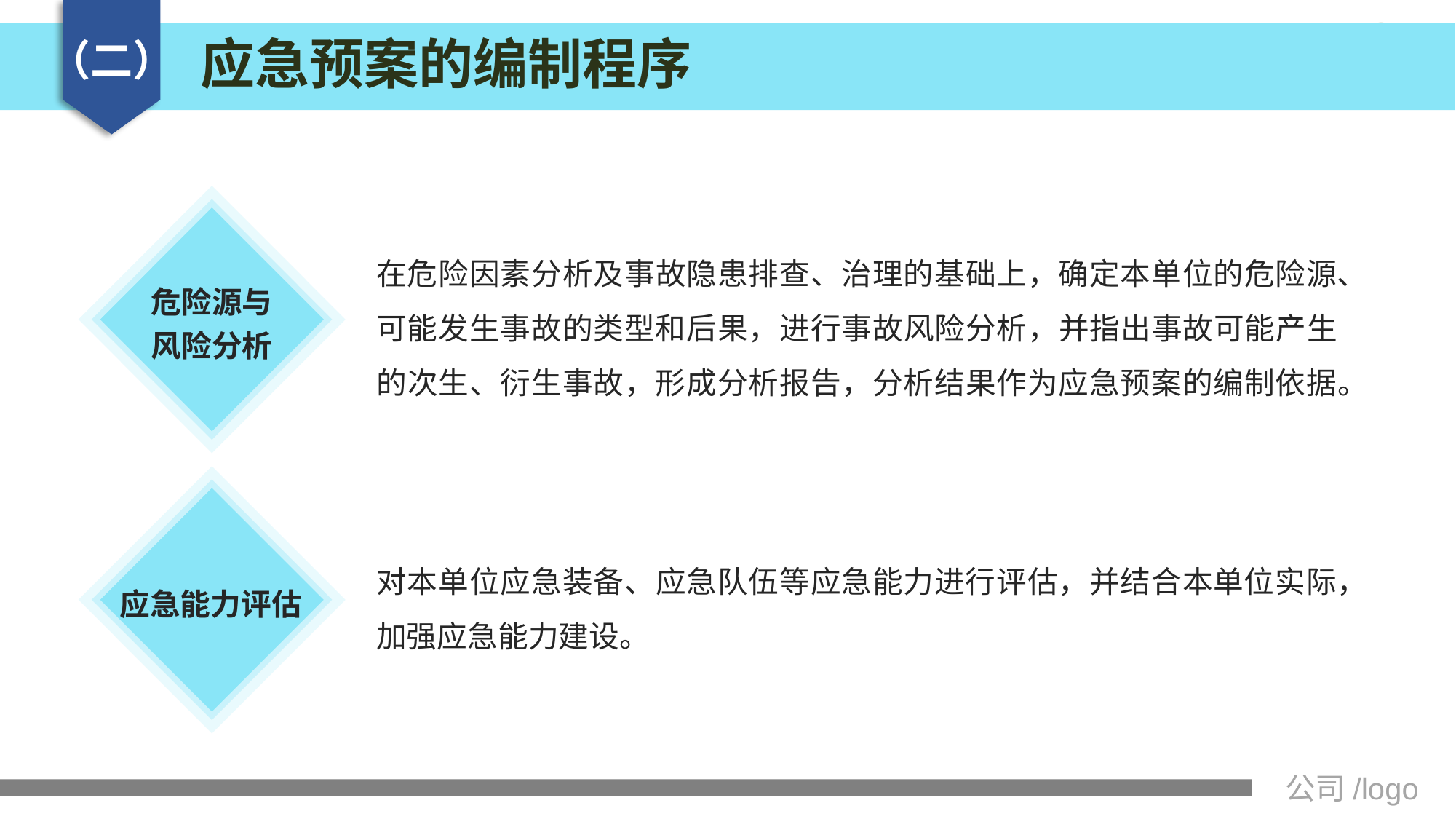

应急预案的编制程序
（二）

在危险因素分析及事故隐患排查、治理的基础上，确定本单位的危险源、可能发生事故的类型和后果，进行事故风险分析，并指出事故可能产生的次生、衍生事故，形成分析报告，分析结果作为应急预案的编制依据。
# 危险源与风险分析

对本单位应急装备、应急队伍等应急能力进行评估，并结合本单位实际，加强应急能力建设。
应急能力评估
公司/logo